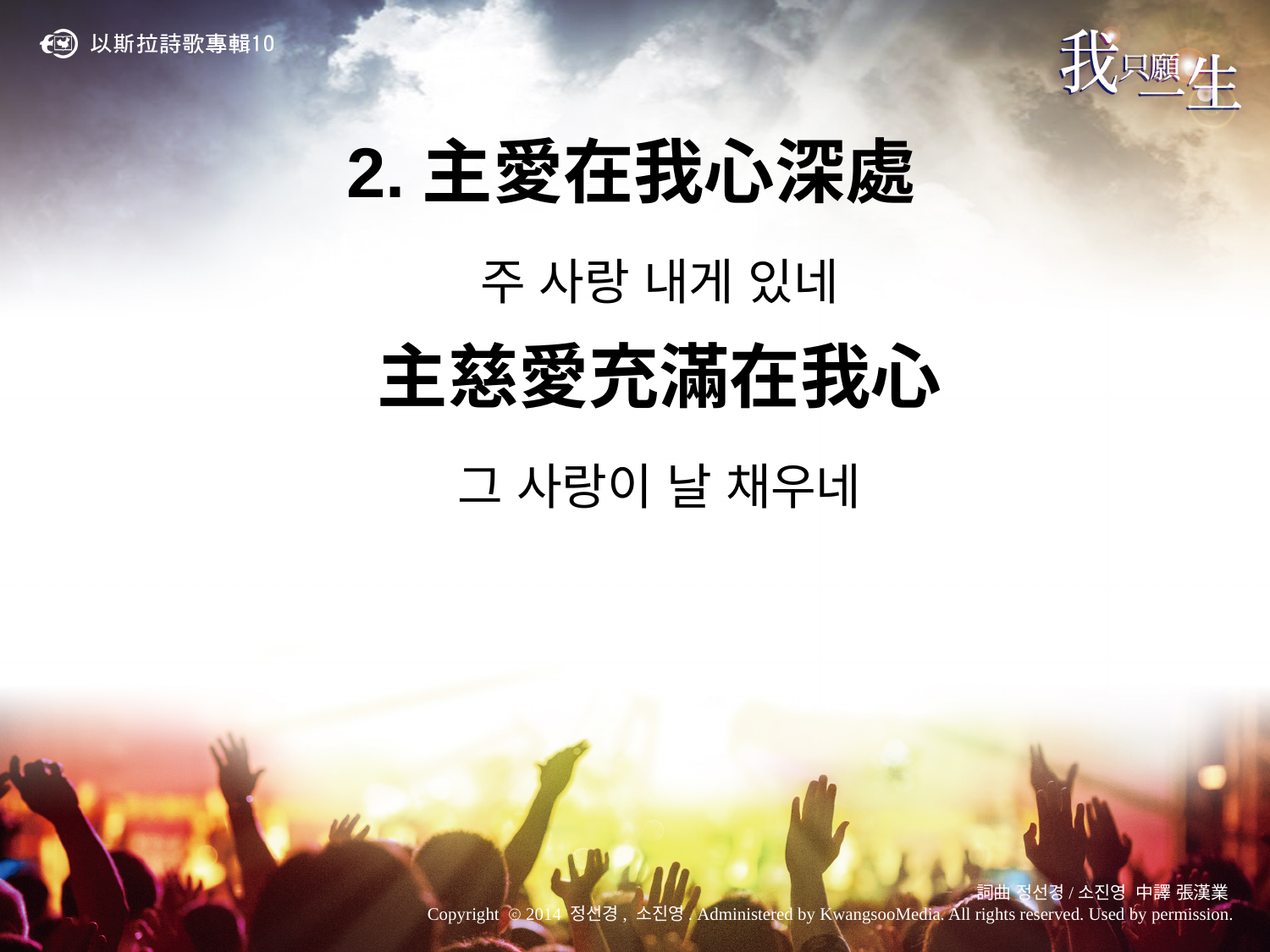

2.主愛在我心深處
  주 사랑 내게 있네
  主慈愛充滿在我心
  그 사랑이 날 채우네

詞曲 정선경/소진영  中譯 張漢業
Copyright  ⓒ 2014 정선경, 소진영. Administered by KwangsooMedia. All rights reserved. Used by permission.